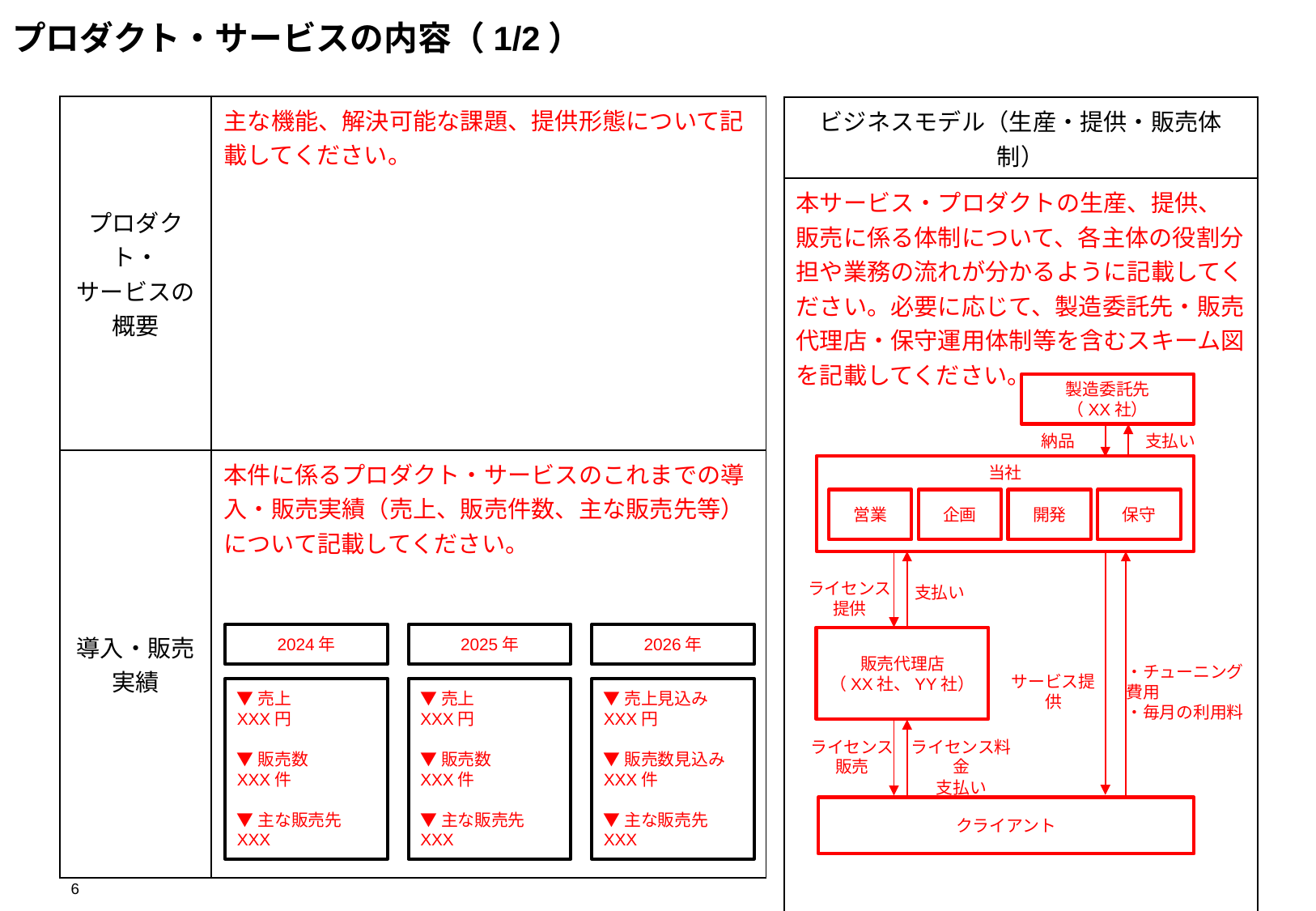

# プロダクト・サービスの内容（1/2）
| プロダクト・ サービスの 概要 | 主な機能、解決可能な課題、提供形態について記載してください。 |
| --- | --- |
| 導入・販売実績 | 本件に係るプロダクト・サービスのこれまでの導入・販売実績（売上、販売件数、主な販売先等）について記載してください。 |
| ビジネスモデル（生産・提供・販売体制） |
| --- |
| 本サービス・プロダクトの生産、提供、販売に係る体制について、各主体の役割分担や業務の流れが分かるように記載してください。必要に応じて、製造委託先・販売代理店・保守運用体制等を含むスキーム図を記載してください。 |
製造委託先
（XX社）
納品
支払い
当社
営業
企画
開発
保守
ライセンス
提供
支払い
2024年
2025年
2026年
販売代理店
（XX社、YY社）
・チューニング費用
・毎月の利用料
サービス提供
▼売上
XXX円

▼販売数
XXX件

▼主な販売先
XXX
▼売上
XXX円

▼販売数
XXX件

▼主な販売先
XXX
▼売上見込み
XXX円

▼販売数見込み
XXX件

▼主な販売先
XXX
ライセンス料金
支払い
ライセンス
販売
クライアント
6